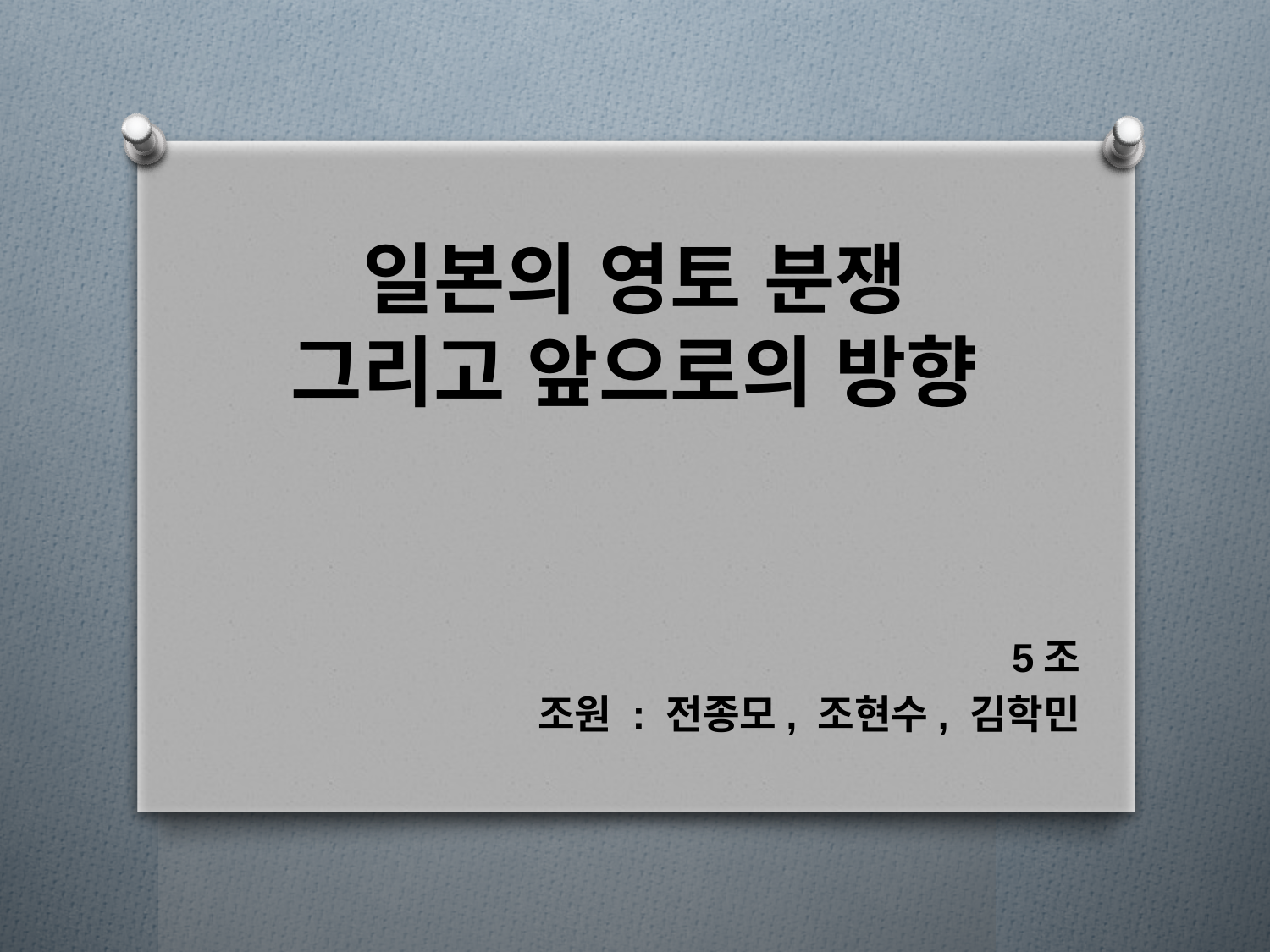

# 일본의 영토 분쟁 그리고 앞으로의 방향
5조
조원 : 전종모, 조현수, 김학민